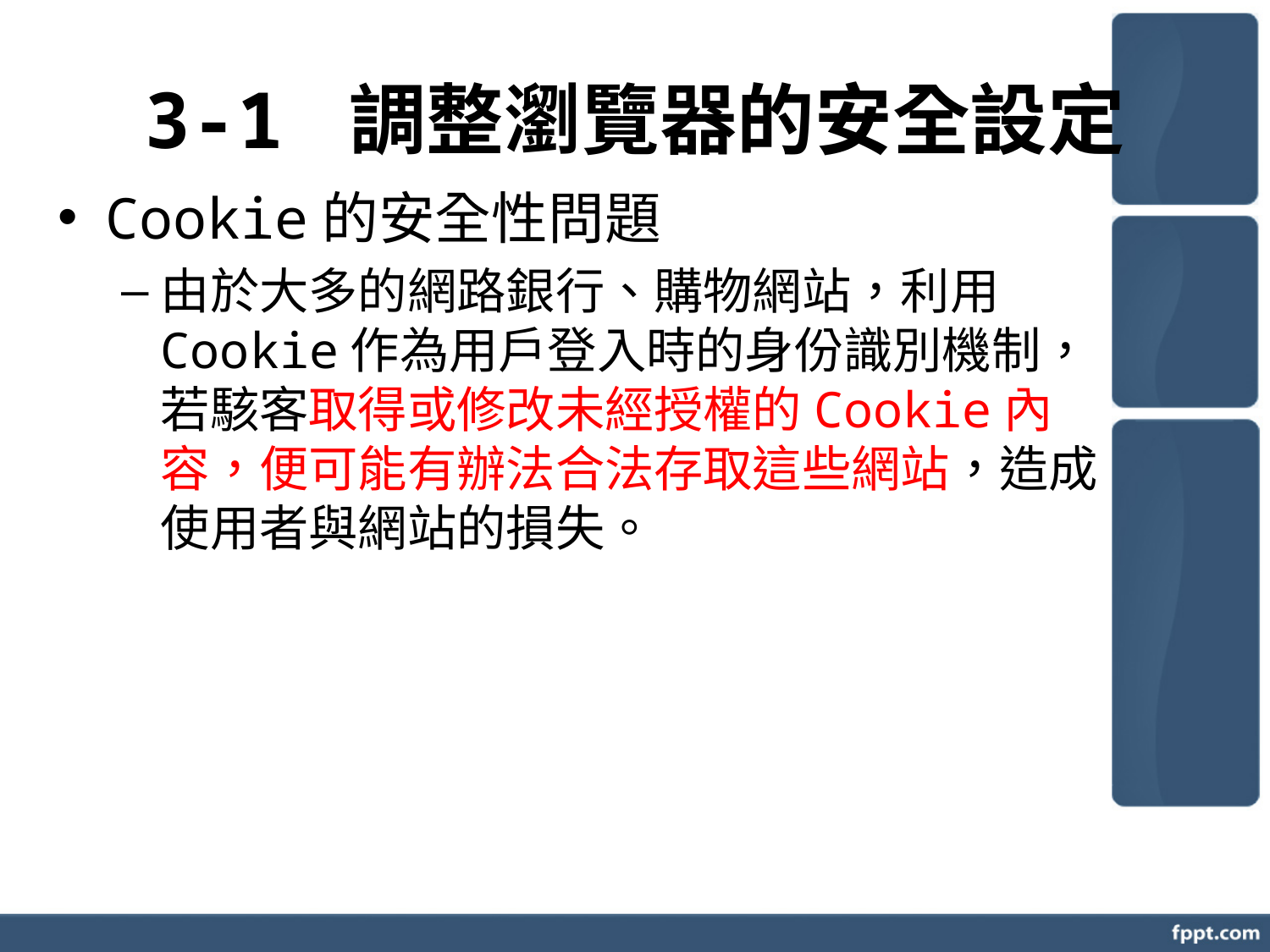

3-1 調整瀏覽器的安全設定
Cookie的安全性問題
由於大多的網路銀行、購物網站，利用Cookie作為用戶登入時的身份識別機制，若駭客取得或修改未經授權的Cookie內容，便可能有辦法合法存取這些網站，造成使用者與網站的損失。